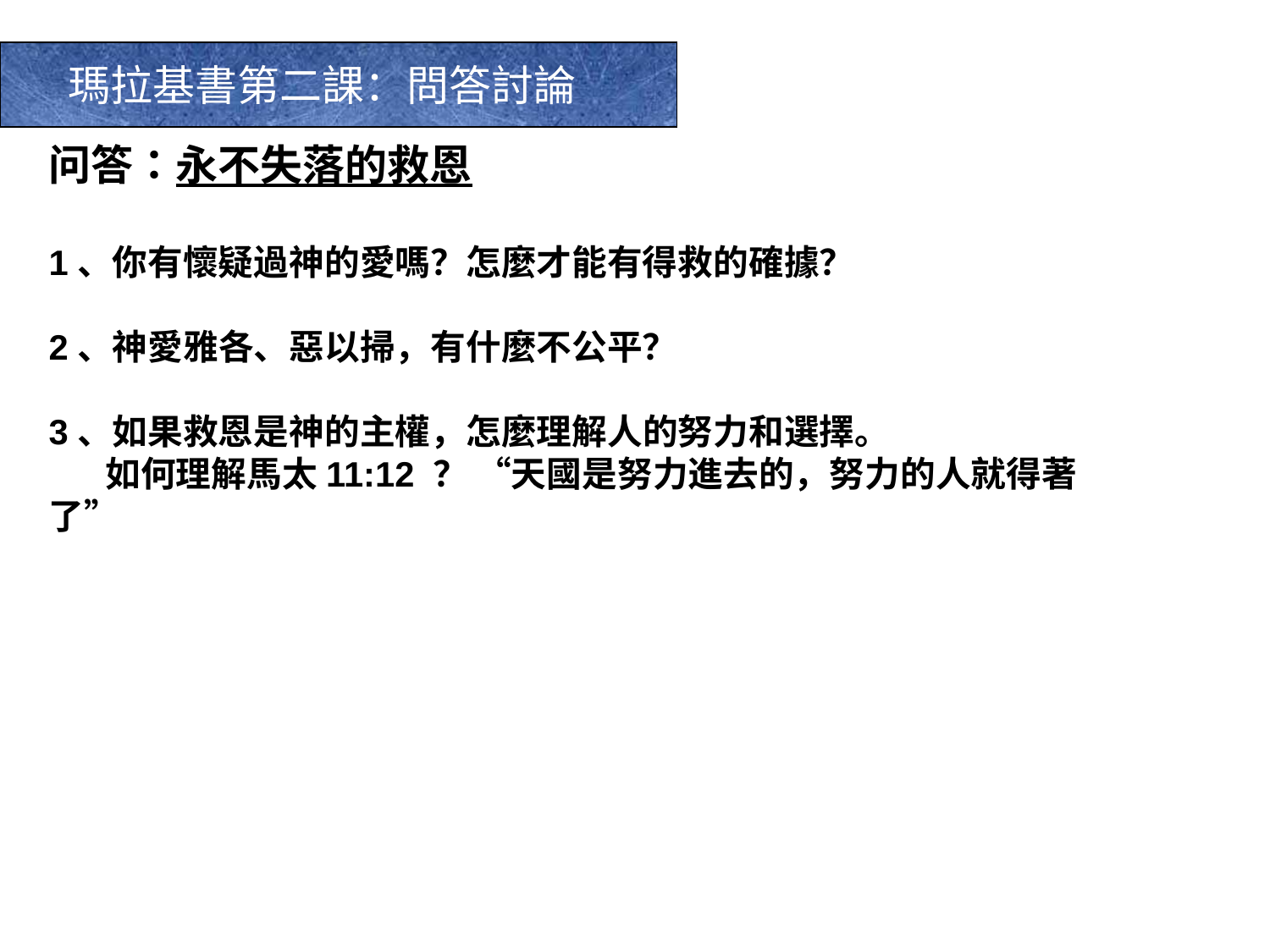

瑪拉基書第二課：問答討論
问答：永不失落的救恩

1、你有懷疑過神的愛嗎？怎麼才能有得救的確據？

2、神愛雅各、惡以掃，有什麼不公平？

3、如果救恩是神的主權，怎麼理解人的努力和選擇。
      如何理解馬太11:12 ？ “天國是努力進去的，努力的人就得著了”